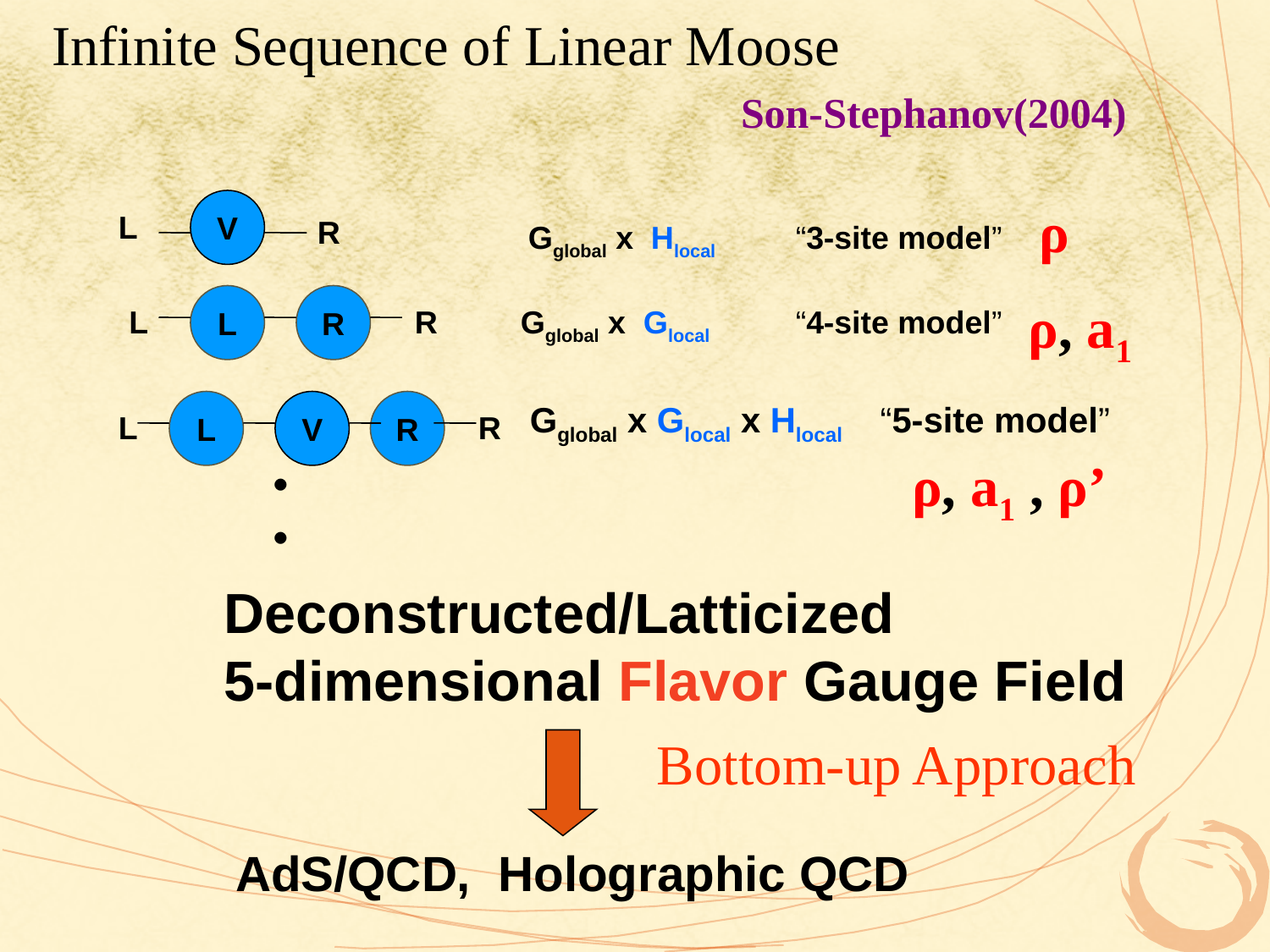

Infinite Sequence of Linear Moose
Son-Stephanov(2004)
V
ρ
L
R
Gglobal x  Hlocal
“3-site model”

L
R
ρ, a1
L
R
Gglobal x  Glocal
“4-site model”

L
V
R
Gglobal x Glocal x Hlocal
“5-site model”
L
R

・
ρ, a1 , ρ’
・
Deconstructed/Latticized
5-dimensional Flavor Gauge Field
Bottom-up Approach

AdS/QCD,  Holographic QCD